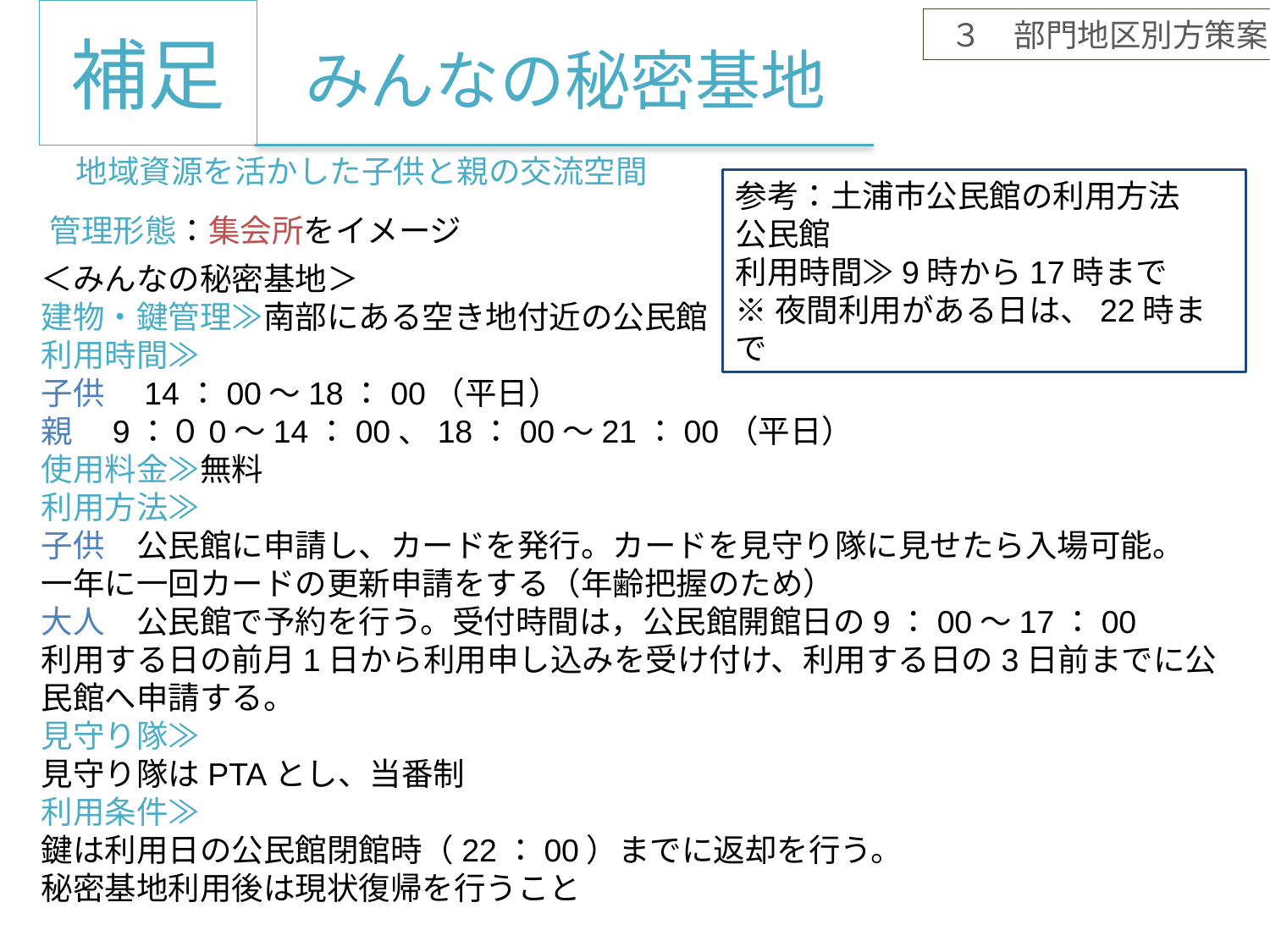

# 補足
みんなの秘密基地
地域資源を活かした子供と親の交流空間
参考：土浦市公民館の利用方法
公民館
利用時間≫9時から17時まで
※夜間利用がある日は、22時まで
管理形態：集会所をイメージ
＜みんなの秘密基地＞
建物・鍵管理≫南部にある空き地付近の公民館
利用時間≫
子供　14：00〜18：00（平日）
親　9：０0〜14：00、18：00〜21：00（平日）
使用料金≫無料
利用方法≫
子供　公民館に申請し、カードを発行。カードを見守り隊に見せたら入場可能。
一年に一回カードの更新申請をする（年齢把握のため）
大人　公民館で予約を行う。受付時間は，公民館開館日の9：00〜17：00
利用する日の前月1日から利用申し込みを受け付け、利用する日の3日前までに公民館へ申請する。
見守り隊≫
見守り隊はPTAとし、当番制
利用条件≫
鍵は利用日の公民館閉館時（22：00）までに返却を行う。
秘密基地利用後は現状復帰を行うこと